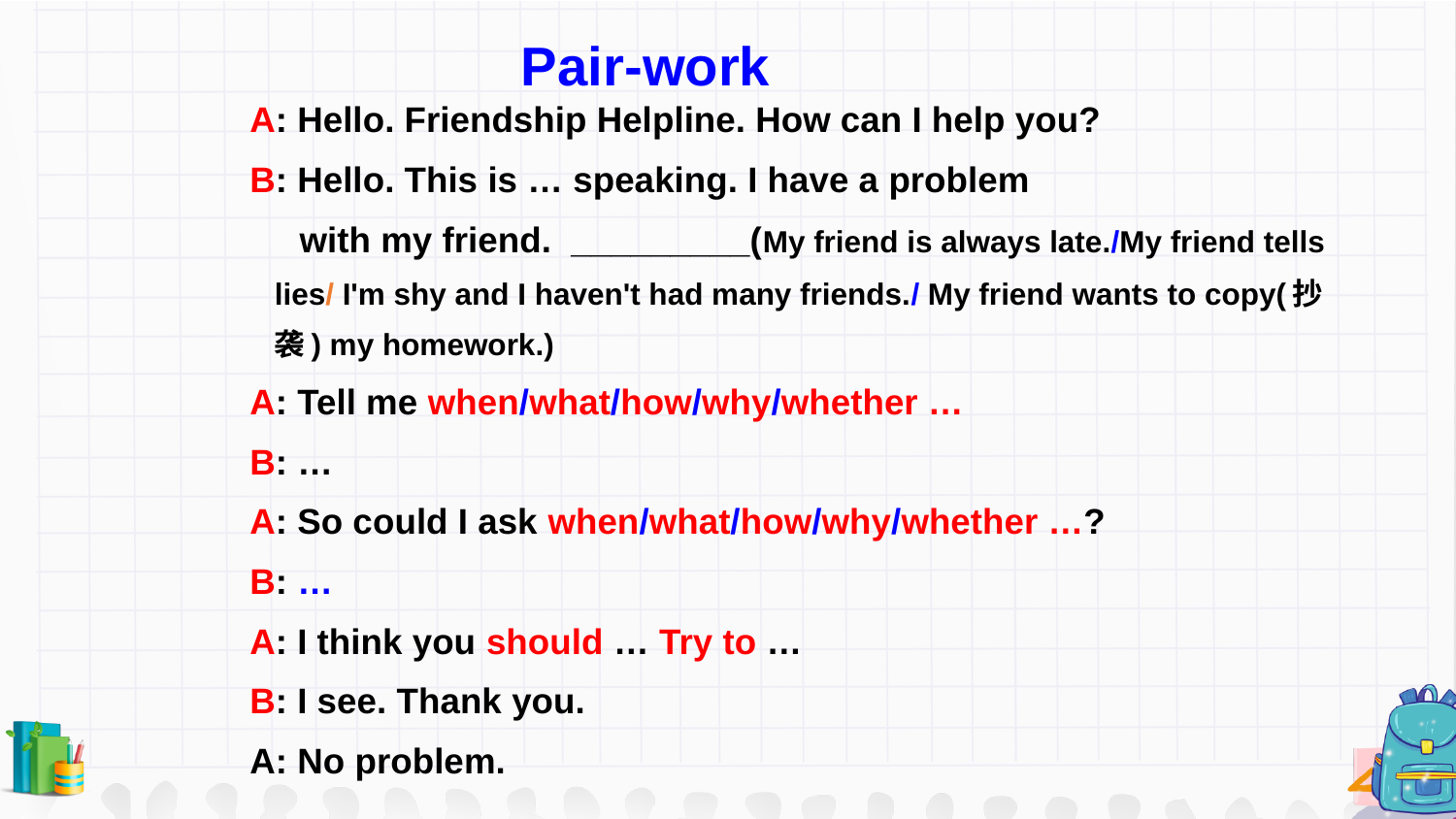

Pair-work
A: Hello. Friendship Helpline. How can I help you?
B: Hello. This is … speaking. I have a problem
     with my friend.  _________(My friend is always late./My friend tells lies/ I'm shy and I haven't had many friends./ My friend wants to copy(抄袭) my homework.)
A: Tell me when/what/how/why/whether …
B: …
A: So could I ask when/what/how/why/whether …?
B: …
A: I think you should … Try to …
B: I see. Thank you.
A: No problem.